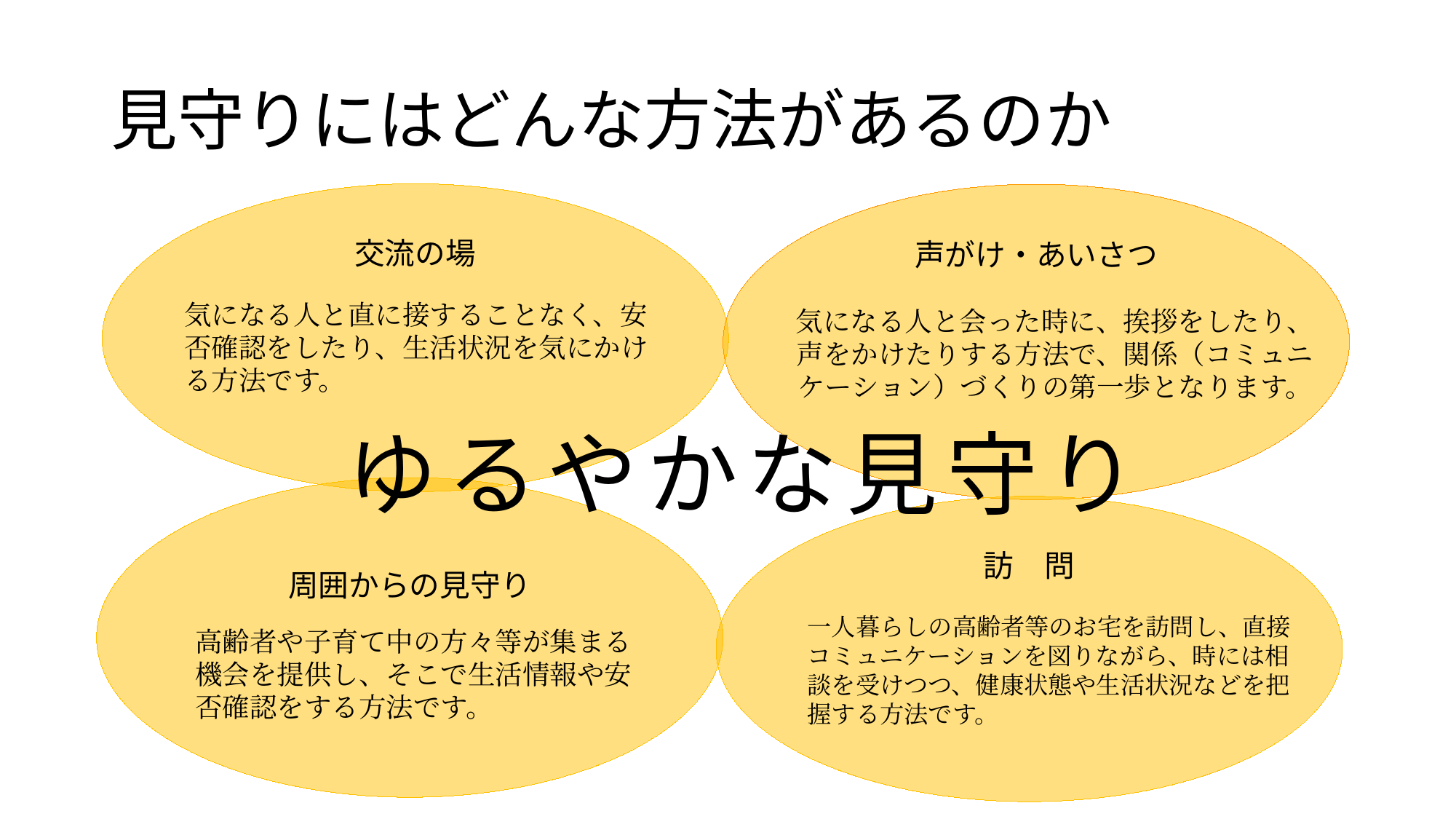

# 見守りにはどんな方法があるのか
交流の場

声がけ・あいさつ

気になる人と会った時に、挨拶をしたり、声をかけたりする方法で、関係（コミュニケーション）づくりの第一歩となります。
気になる人と直に接することなく、安否確認をしたり、生活状況を気にかける方法です。
ゆるやかな見守り

周囲からの見守り

訪　問
一人暮らしの高齢者等のお宅を訪問し、直接コミュニケーションを図りながら、時には相談を受けつつ、健康状態や生活状況などを把握する方法です。
高齢者や子育て中の方々等が集まる機会を提供し、そこで生活情報や安否確認をする方法です。